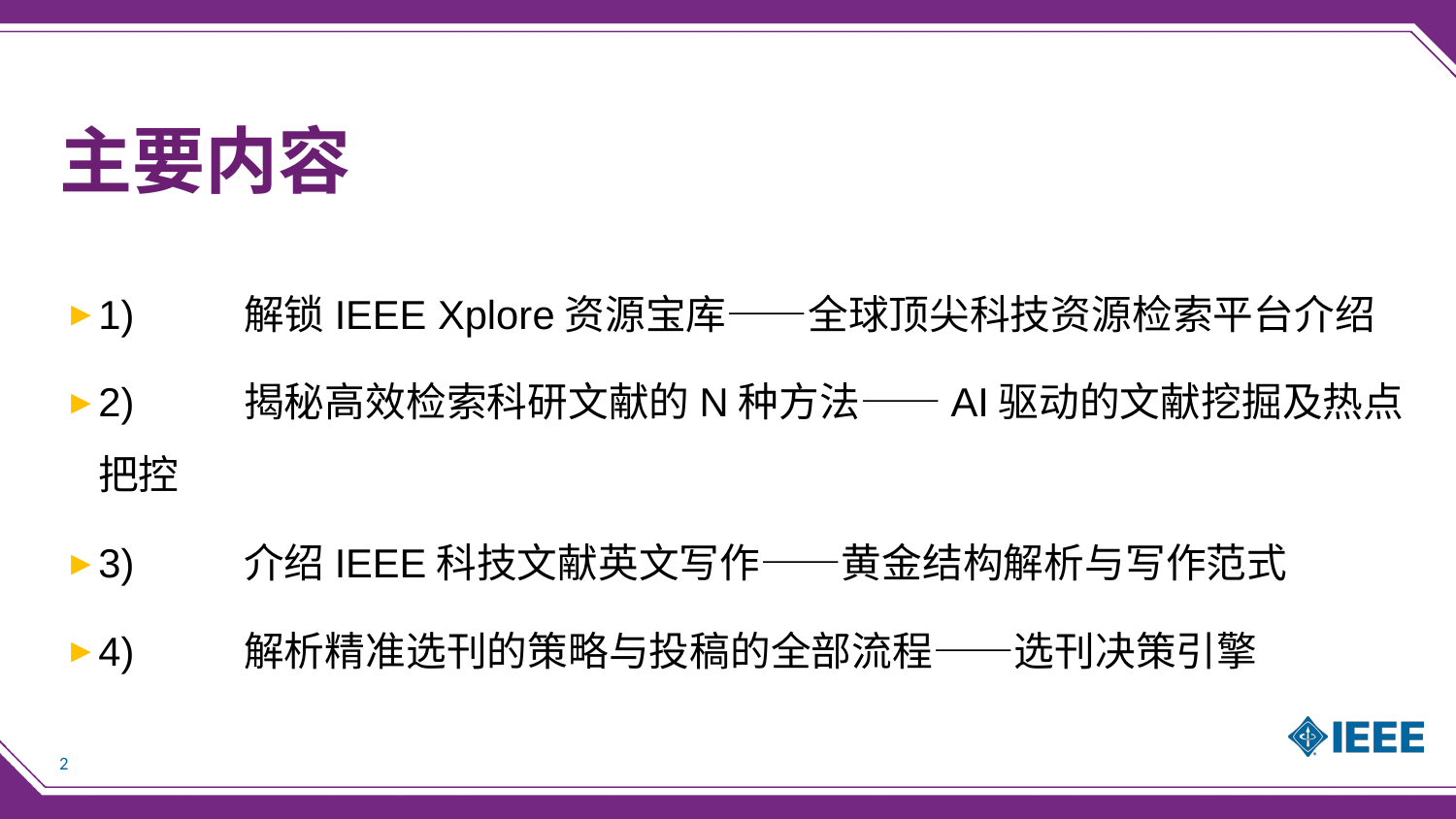

# 主要内容
1)	解锁IEEE Xplore资源宝库——全球顶尖科技资源检索平台介绍
2)	揭秘高效检索科研文献的N种方法——AI驱动的文献挖掘及热点把控
3)	介绍IEEE科技文献英文写作——黄金结构解析与写作范式
4)	解析精准选刊的策略与投稿的全部流程——选刊决策引擎
2